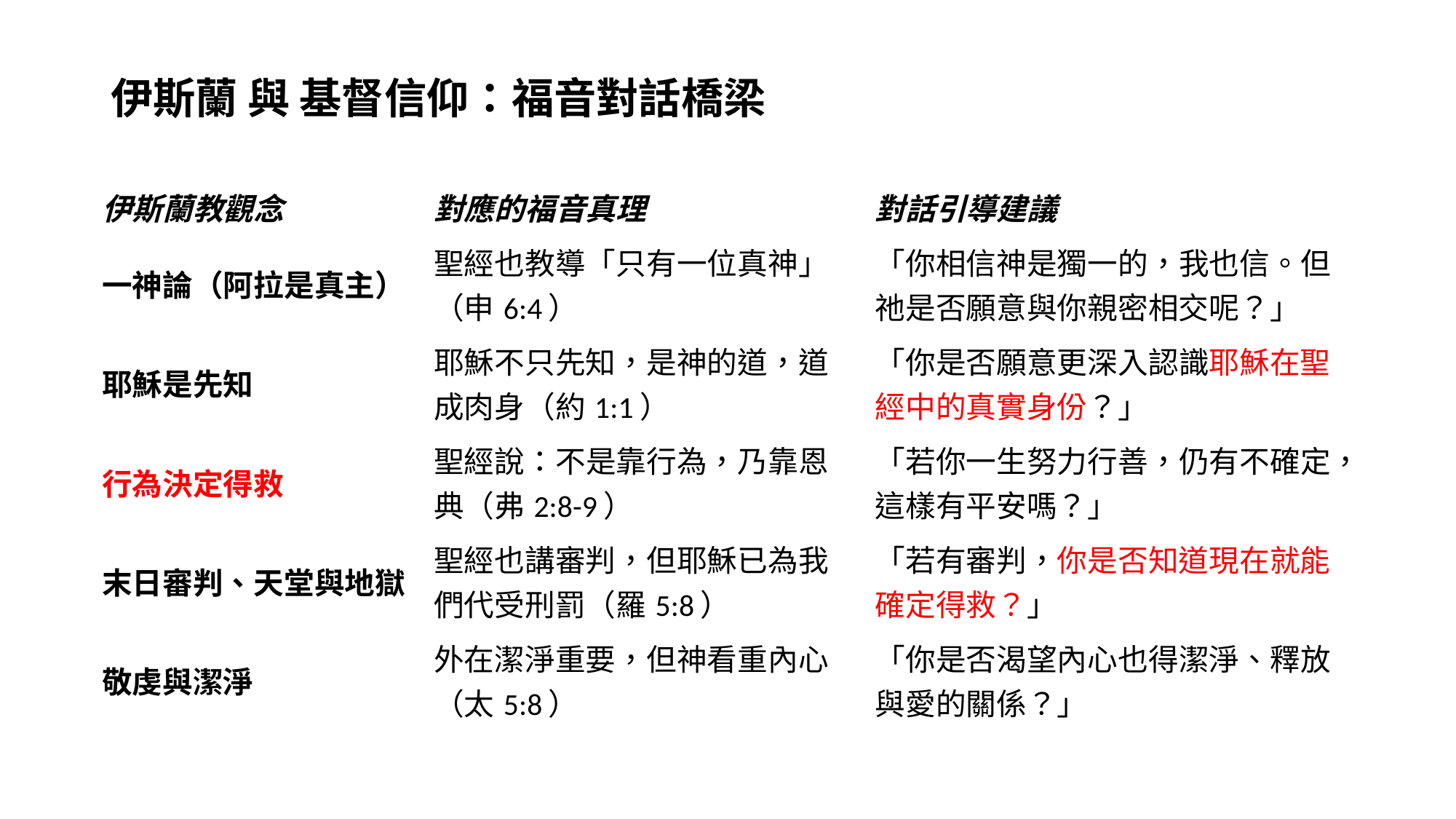

# 伊斯蘭 與 基督信仰：福音對話橋梁
| 伊斯蘭教觀念 | 對應的福音真理 | 對話引導建議 |
| --- | --- | --- |
| 一神論（阿拉是真主） | 聖經也教導「只有一位真神」（申6:4） | 「你相信神是獨一的，我也信。但祂是否願意與你親密相交呢？」 |
| 耶穌是先知 | 耶穌不只先知，是神的道，道成肉身（約1:1） | 「你是否願意更深入認識耶穌在聖經中的真實身份？」 |
| 行為決定得救 | 聖經說：不是靠行為，乃靠恩典（弗2:8-9） | 「若你一生努力行善，仍有不確定，這樣有平安嗎？」 |
| 末日審判、天堂與地獄 | 聖經也講審判，但耶穌已為我們代受刑罰（羅5:8） | 「若有審判，你是否知道現在就能確定得救？」 |
| 敬虔與潔淨 | 外在潔淨重要，但神看重內心（太5:8） | 「你是否渴望內心也得潔淨、釋放與愛的關係？」 |